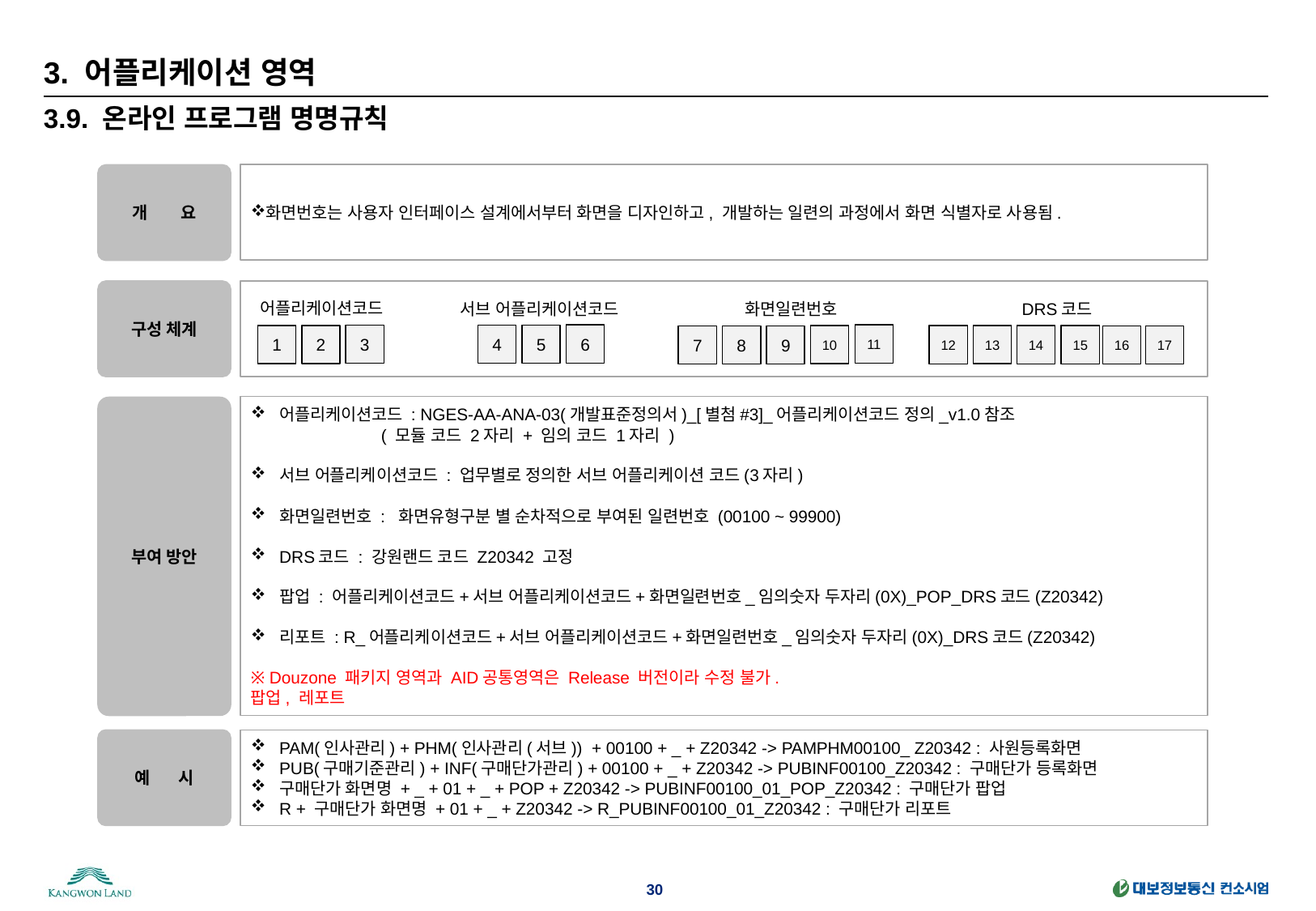

# 3. 어플리케이션 영역
3.9. 온라인 프로그램 명명규칙
화면번호는 사용자 인터페이스 설계에서부터 화면을 디자인하고, 개발하는 일련의 과정에서 화면 식별자로 사용됨.
개       요
구성 체계

어플리케이션코드
서브 어플리케이션코드
화면일련번호
DRS코드
6
11
3
4
5
1
2
13
10
12
14
15
9
16
17
7
8
어플리케이션코드 : NGES-AA-ANA-03(개발표준정의서)_[별첨#3]_어플리케이션코드 정의_v1.0참조
                            ( 모듈 코드 2자리 + 임의 코드 1자리 )

서브 어플리케이션코드 : 업무별로 정의한 서브 어플리케이션 코드(3자리)

화면일련번호 :  화면유형구분 별 순차적으로 부여된 일련번호 (00100 ~ 99900)

DRS코드 : 강원랜드 코드 Z20342 고정

팝업 : 어플리케이션코드+서브 어플리케이션코드+화면일련번호_임의숫자 두자리(0X)_POP_DRS코드(Z20342)

리포트 : R_어플리케이션코드+서브 어플리케이션코드+화면일련번호_임의숫자 두자리(0X)_DRS코드(Z20342)

※ Douzone 패키지 영역과 AID공통영역은 Release 버전이라 수정 불가.
팝업, 레포트
부여 방안
예      시
PAM(인사관리) + PHM(인사관리(서브))  + 00100 + _ + Z20342 -> PAMPHM00100_ Z20342 : 사원등록화면
PUB(구매기준관리) + INF(구매단가관리) + 00100 + _ + Z20342 -> PUBINF00100_Z20342 : 구매단가 등록화면
구매단가 화면명 + _ + 01 + _ + POP + Z20342 -> PUBINF00100_01_POP_Z20342 : 구매단가 팝업
R + 구매단가 화면명 + 01 + _ + Z20342 -> R_PUBINF00100_01_Z20342 : 구매단가 리포트
30